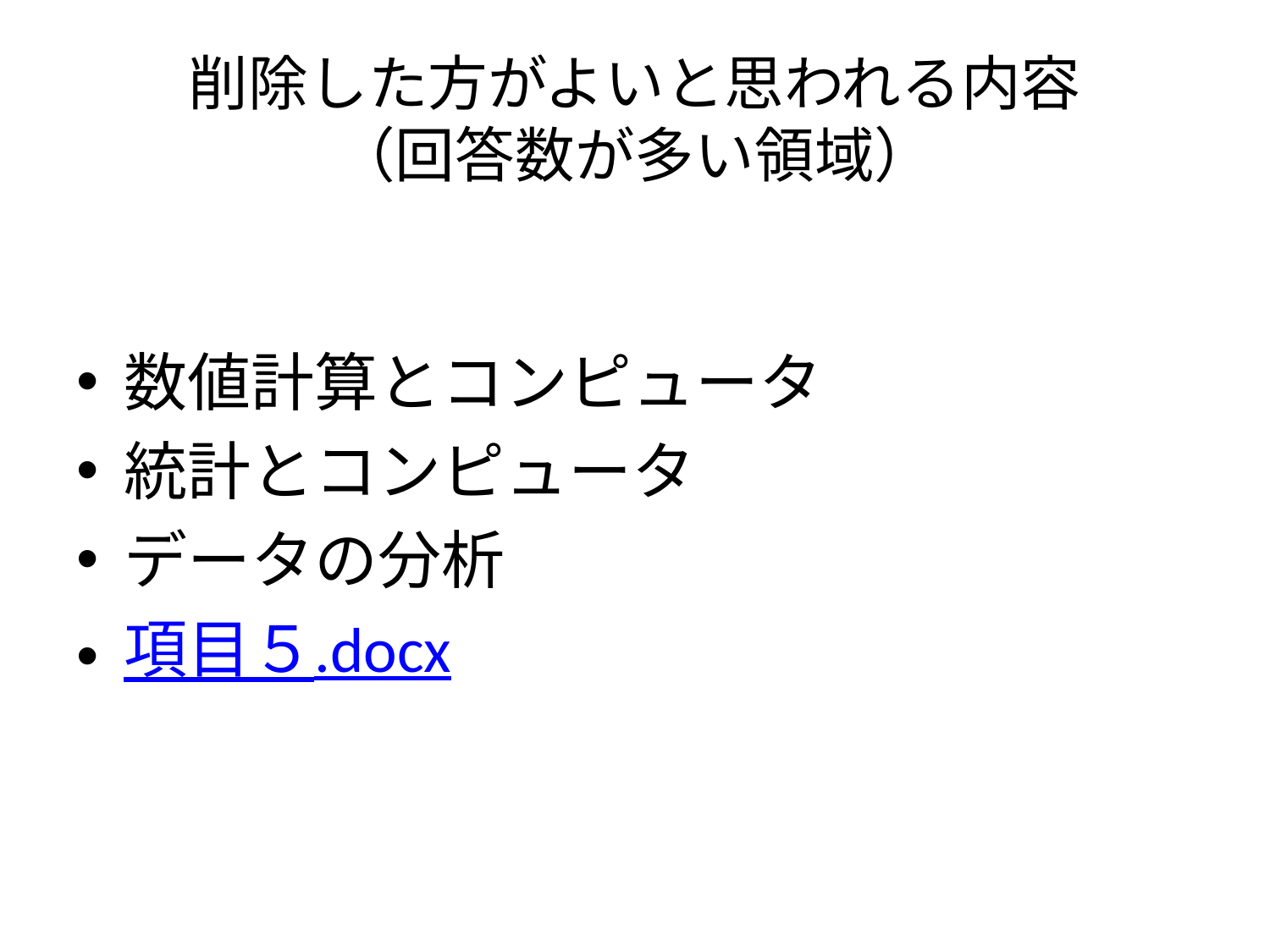

# 削除した方がよいと思われる内容 （回答数が多い領域）
数値計算とコンピュータ
統計とコンピュータ
データの分析
項目５.docx